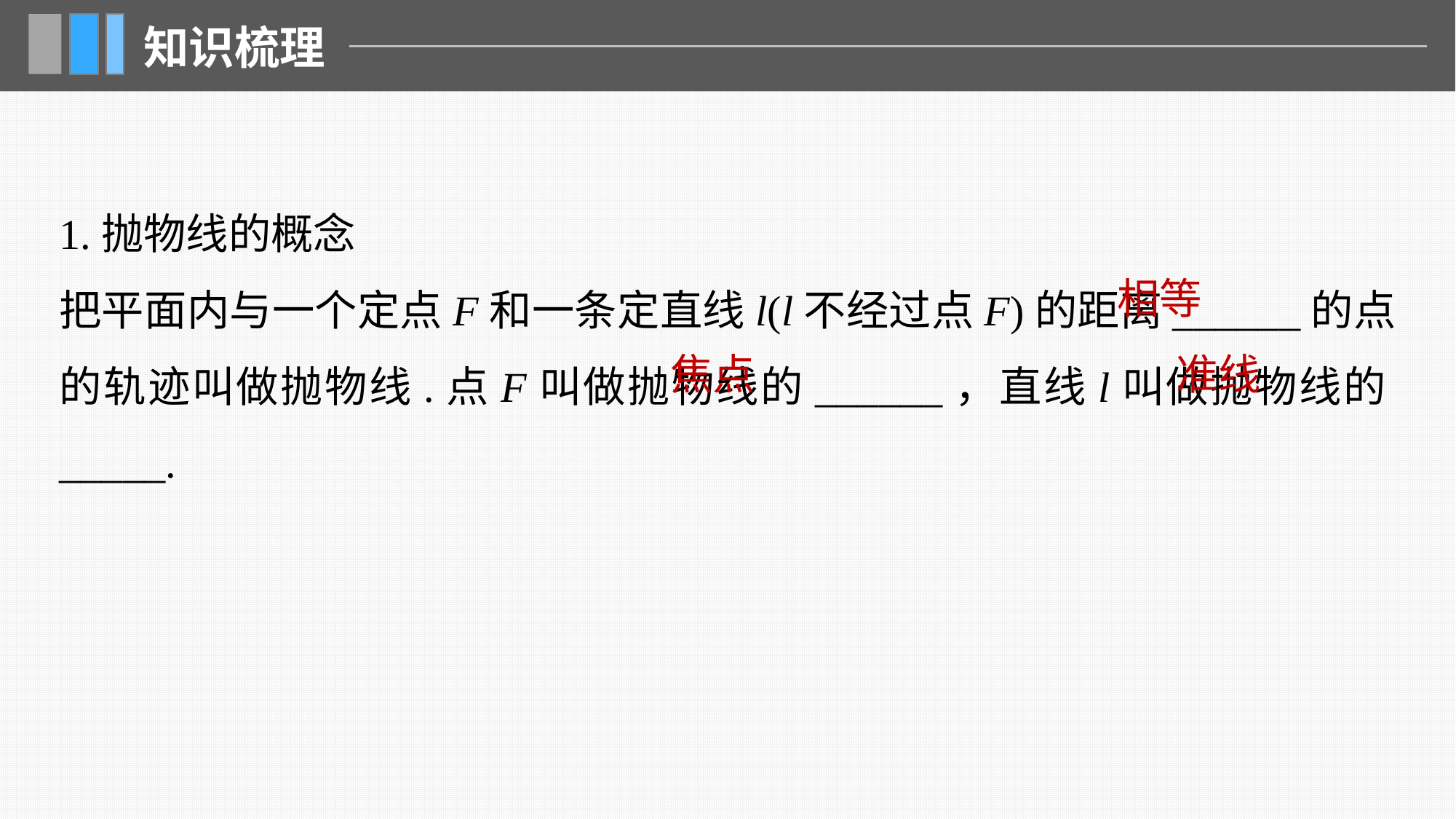

1.抛物线的概念
把平面内与一个定点F和一条定直线l(l不经过点F)的距离______的点的轨迹叫做抛物线.点F叫做抛物线的______，直线l叫做抛物线的_____.
相等
焦点
准线